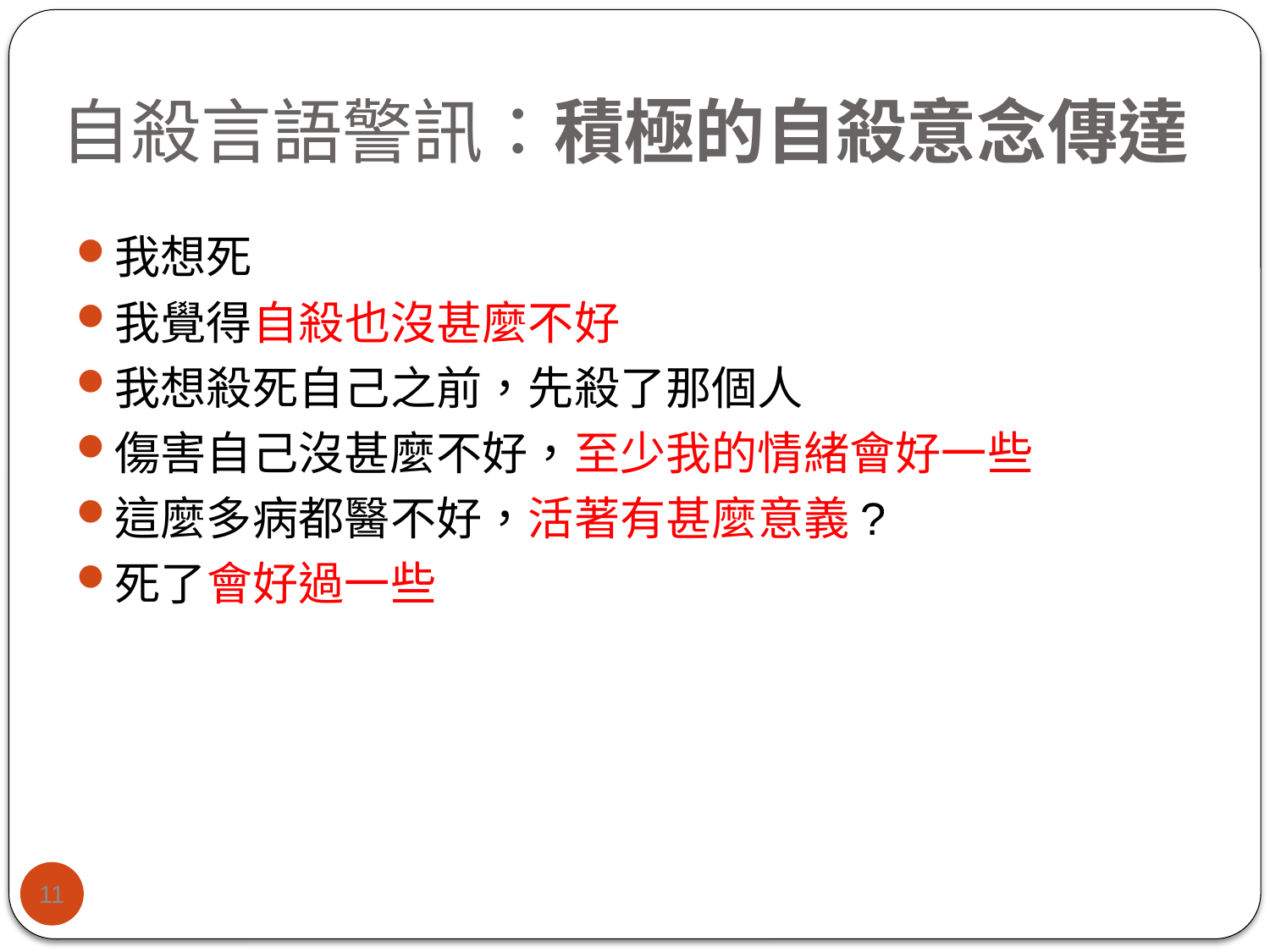

# 自殺言語警訊：積極的自殺意念傳達
我想死
我覺得自殺也沒甚麼不好
我想殺死自己之前，先殺了那個人
傷害自己沒甚麼不好，至少我的情緒會好一些
這麼多病都醫不好，活著有甚麼意義?
死了會好過一些

11